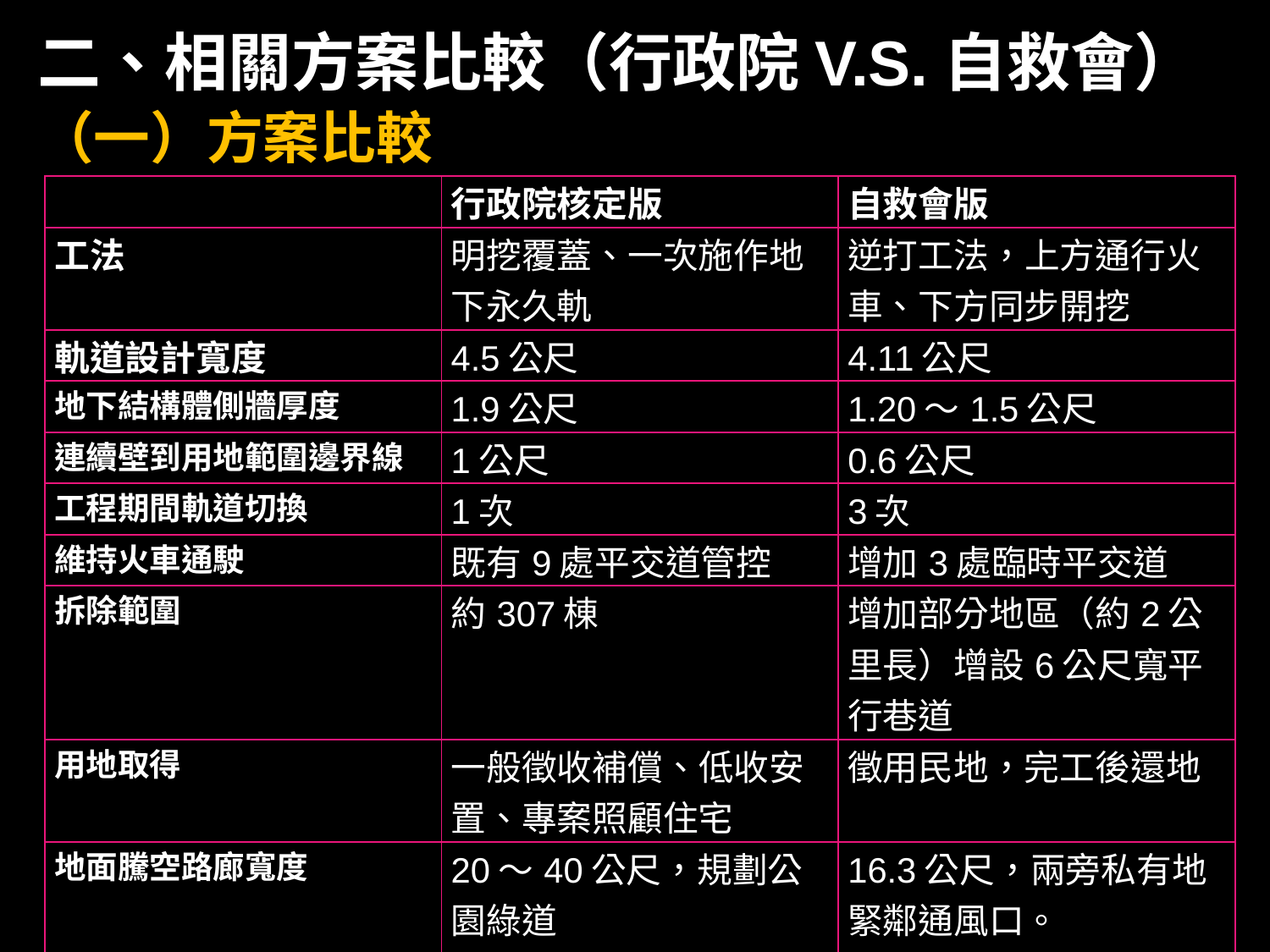

二、相關方案比較（行政院V.S.自救會）
（一）方案比較
|  | 行政院核定版 | 自救會版 |
| --- | --- | --- |
| 工法 | 明挖覆蓋、一次施作地下永久軌 | 逆打工法，上方通行火車、下方同步開挖 |
| 軌道設計寬度 | 4.5公尺 | 4.11公尺 |
| 地下結構體側牆厚度 | 1.9公尺 | 1.20～1.5公尺 |
| 連續壁到用地範圍邊界線 | 1公尺 | 0.6公尺 |
| 工程期間軌道切換 | 1次 | 3次 |
| 維持火車通駛 | 既有9處平交道管控 | 增加3處臨時平交道 |
| 拆除範圍 | 約307棟 | 增加部分地區（約2公里長）增設6公尺寬平行巷道 |
| 用地取得 | 一般徵收補償、低收安置、專案照顧住宅 | 徵用民地，完工後還地 |
| 地面騰空路廊寬度 | 20～40公尺，規劃公園綠道 | 16.3公尺，兩旁私有地緊鄰通風口。 車道約11公尺 |